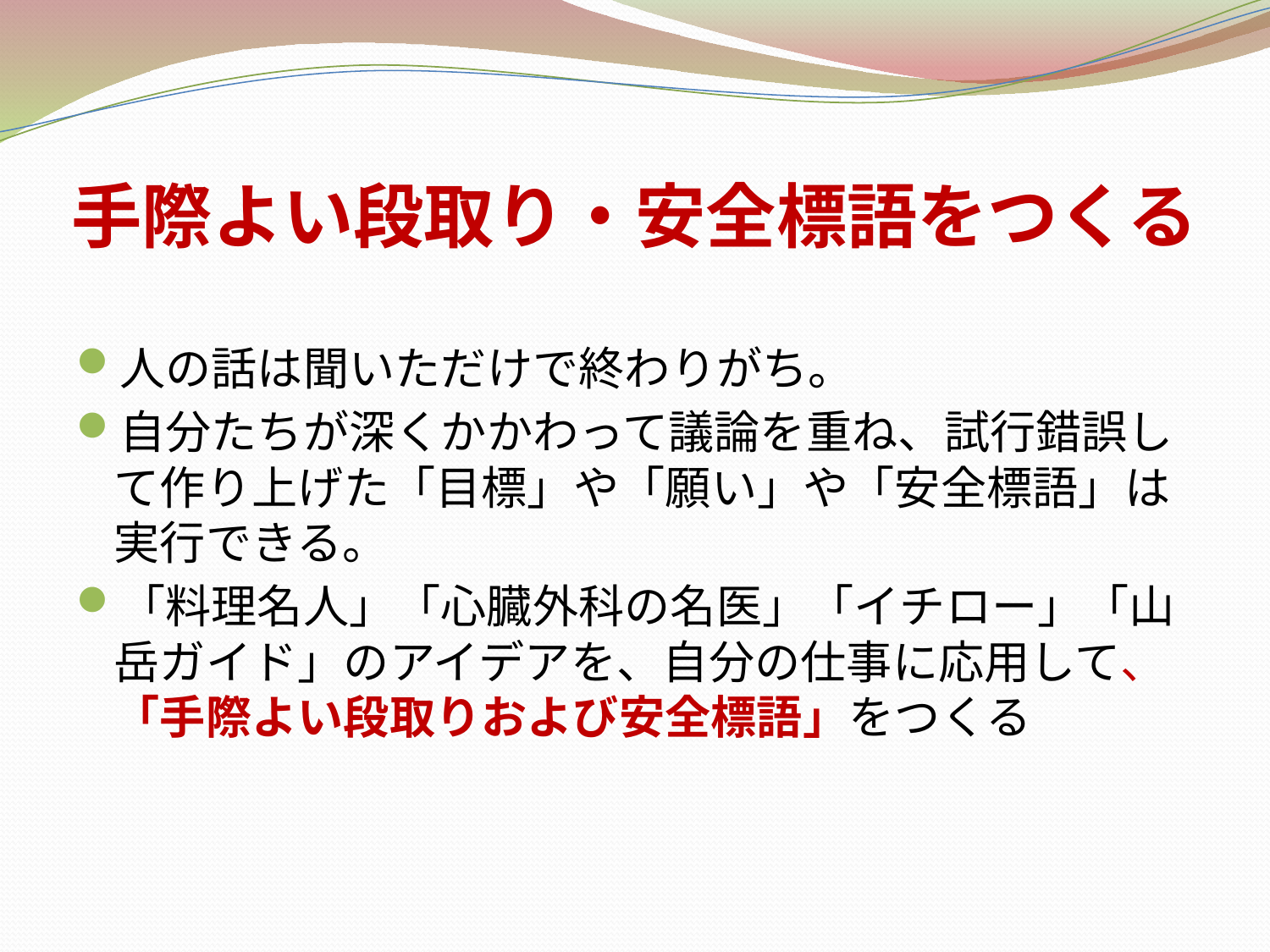

# 手際よい段取り・安全標語をつくる

人の話は聞いただけで終わりがち。
自分たちが深くかかわって議論を重ね、試行錯誤して作り上げた「目標」や「願い」や「安全標語」は実行できる。
「料理名人」「心臓外科の名医」「イチロー」「山岳ガイド」のアイデアを、自分の仕事に応用して、「手際よい段取りおよび安全標語」をつくる